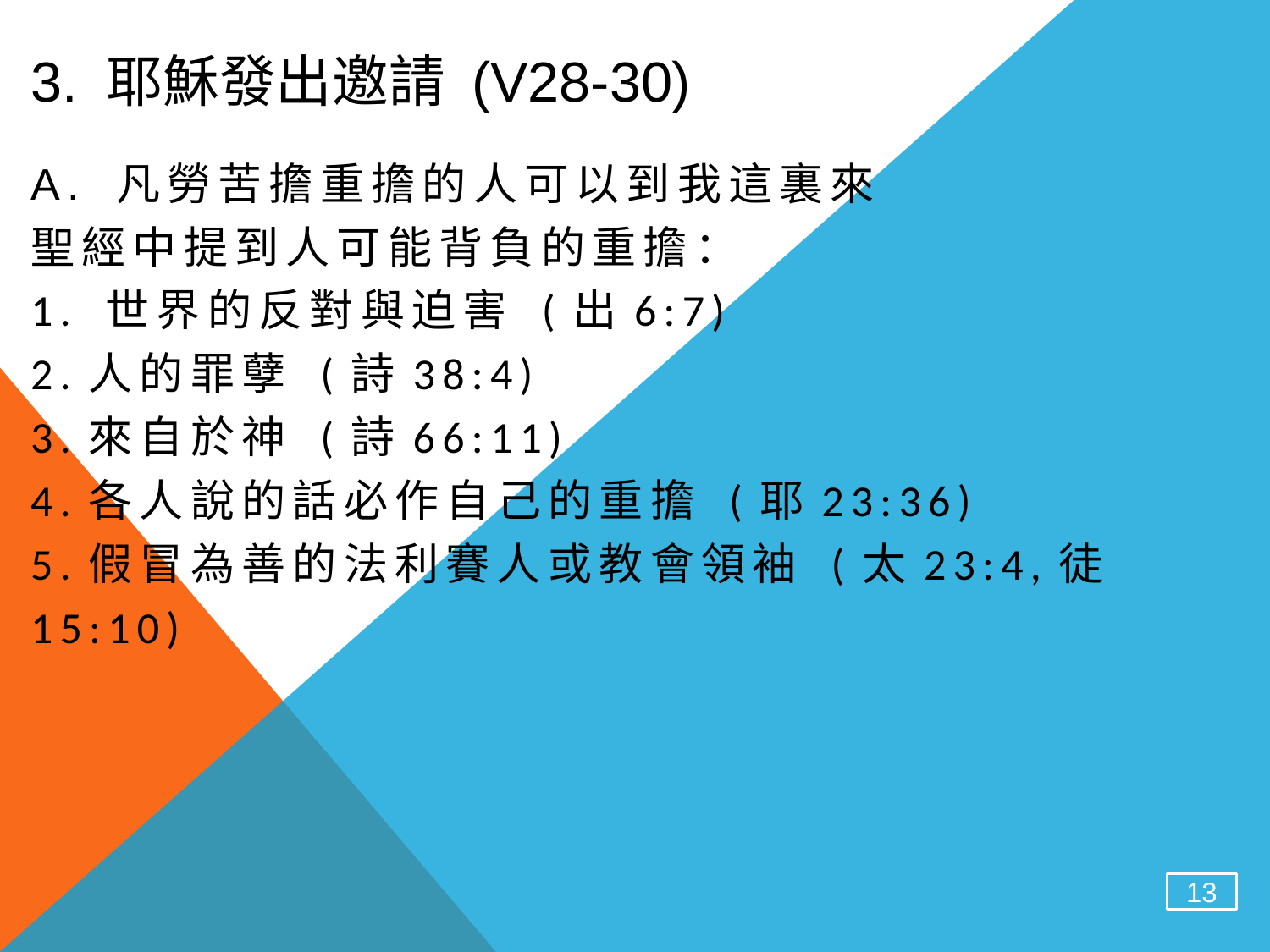

# 3. 耶穌發出邀請 (v28-30)
a. 凡勞苦擔重擔的人可以到我這裏來
聖經中提到人可能背負的重擔：
1. 世界的反對與迫害 (出6:7)
2.人的罪孽 (詩38:4)
3.來自於神 (詩66:11)
4.各人說的話必作自己的重擔 (耶23:36)
5.假冒為善的法利賽人或教會領袖 (太23:4,徒15:10)
13